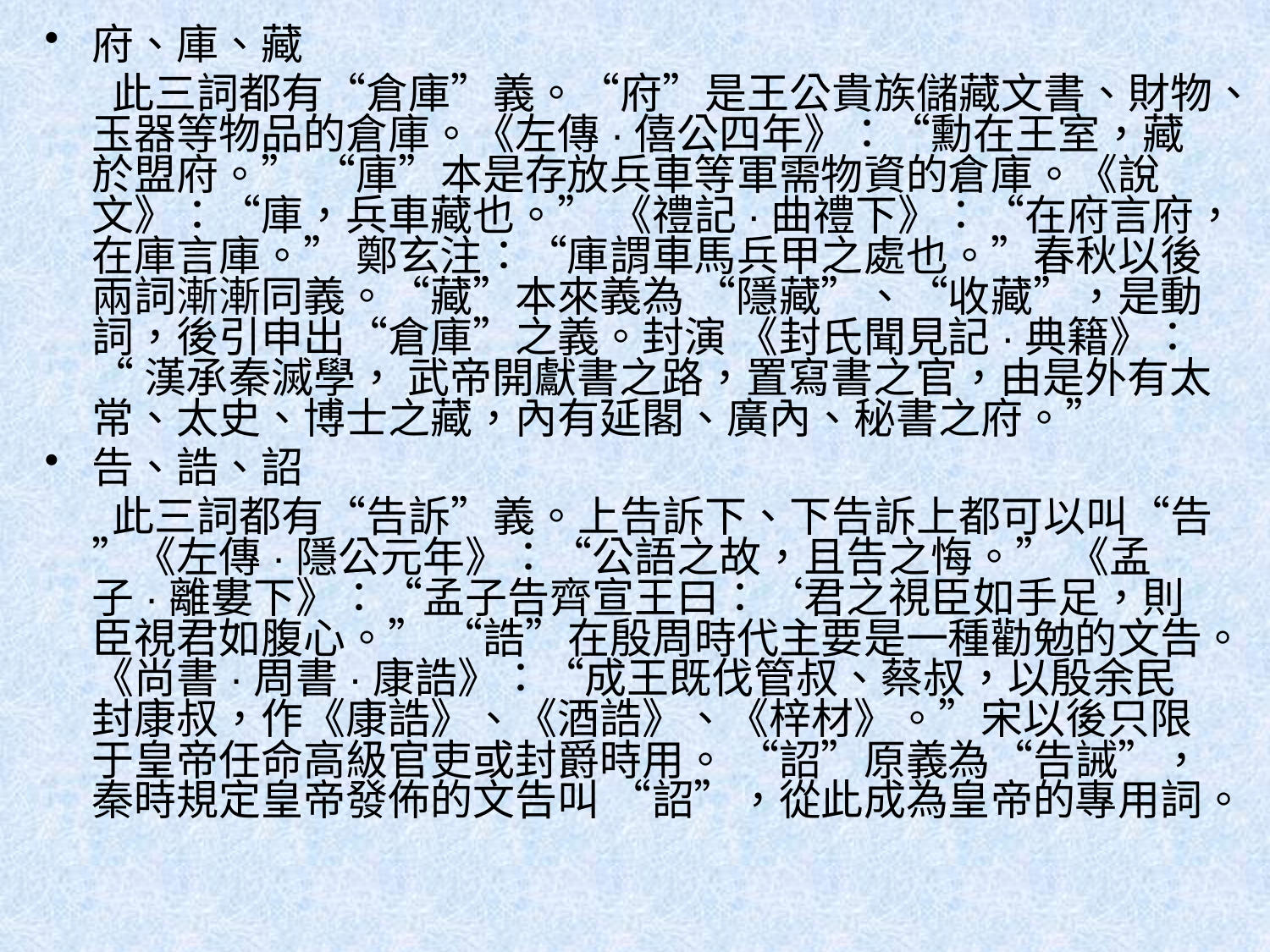

府、庫、藏
      此三詞都有“倉庫”義。“府”是王公貴族儲藏文書、財物、玉器等物品的倉庫。《左傳·僖公四年》：“勳在王室，藏於盟府。” “庫”本是存放兵車等軍需物資的倉庫。《說文》：“庫，兵車藏也。” 《禮記·曲禮下》：“在府言府，在庫言庫。” 鄭玄注：“庫謂車馬兵甲之處也。”春秋以後兩詞漸漸同義。“藏”本來義為 “隱藏”、“收藏”，是動詞，後引申出“倉庫”之義。封演 《封氏聞見記·典籍》：“ 漢承秦滅學， 武帝開獻書之路，置寫書之官，由是外有太常、太史、博士之藏，內有延閣、廣內、秘書之府。”
告、誥、詔
      此三詞都有“告訴”義。上告訴下、下告訴上都可以叫“告”《左傳·隱公元年》：“公語之故，且告之悔。” 《孟子·離婁下》：“孟子告齊宣王曰：‘君之視臣如手足，則臣視君如腹心。” “誥”在殷周時代主要是一種勸勉的文告。《尚書·周書·康誥》：“成王既伐管叔、蔡叔，以殷余民封康叔，作《康誥》、《酒誥》、《梓材》。”宋以後只限于皇帝任命高級官吏或封爵時用。 “詔”原義為“告誡”，秦時規定皇帝發佈的文告叫 “詔”，從此成為皇帝的專用詞。